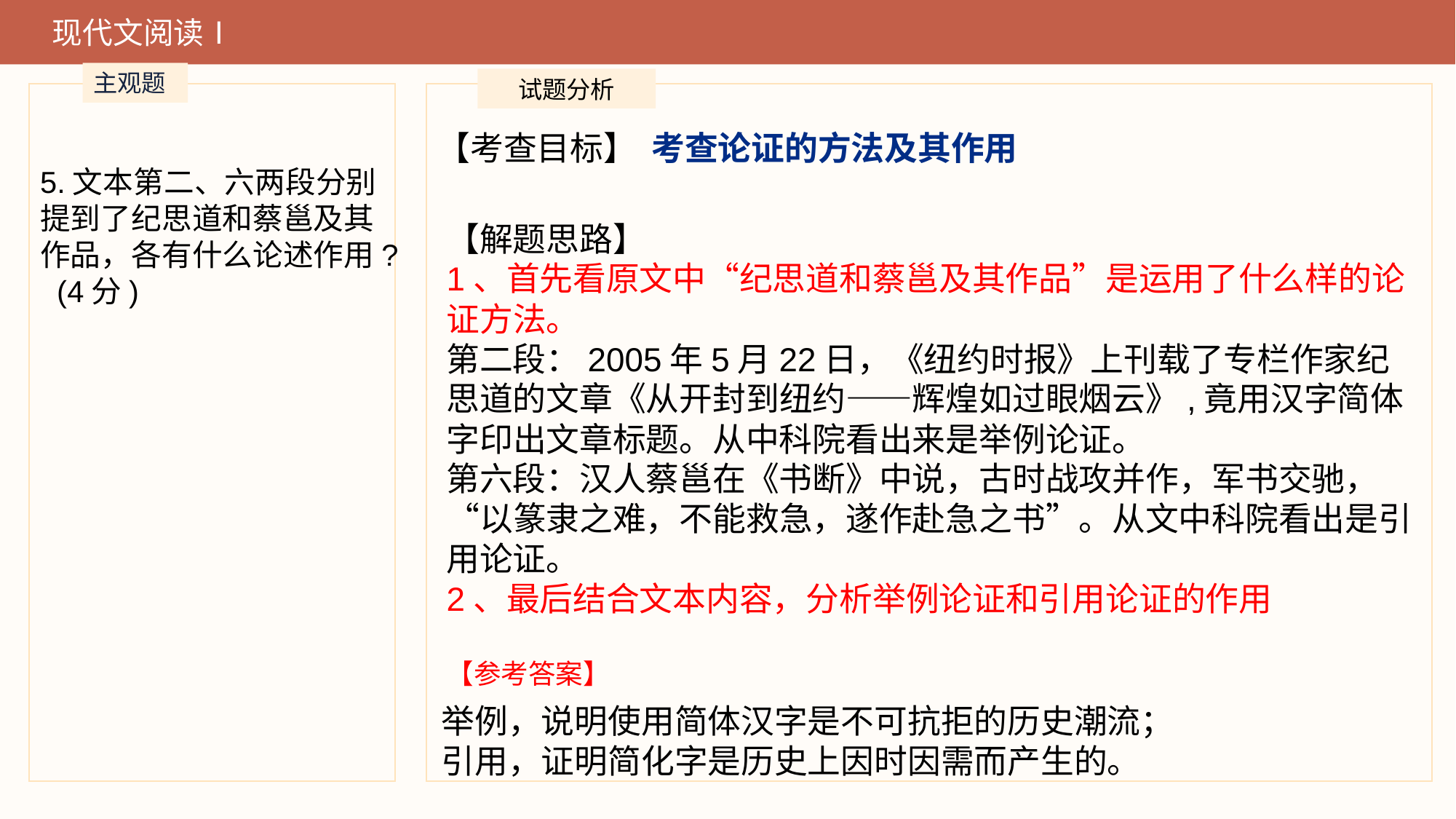

现代文阅读Ⅰ
主观题
试题分析

【考查目标】  考查论证的方法及其作用
5.文本第二、六两段分别提到了纪思道和蔡邕及其作品，各有什么论述作用?  (4分)
【解题思路】
1、首先看原文中“纪思道和蔡邕及其作品”是运用了什么样的论证方法。
第二段：2005年5月22日，《纽约时报》上刊载了专栏作家纪思道的文章《从开封到纽约——辉煌如过眼烟云》,竟用汉字简体字印出文章标题。从中科院看出来是举例论证。
第六段：汉人蔡邕在《书断》中说，古时战攻并作，军书交驰，“以篆隶之难，不能救急，遂作赴急之书”。从文中科院看出是引用论证。
2、最后结合文本内容，分析举例论证和引用论证的作用
【参考答案】
举例，说明使用简体汉字是不可抗拒的历史潮流；
引用，证明简化字是历史上因时因需而产生的。